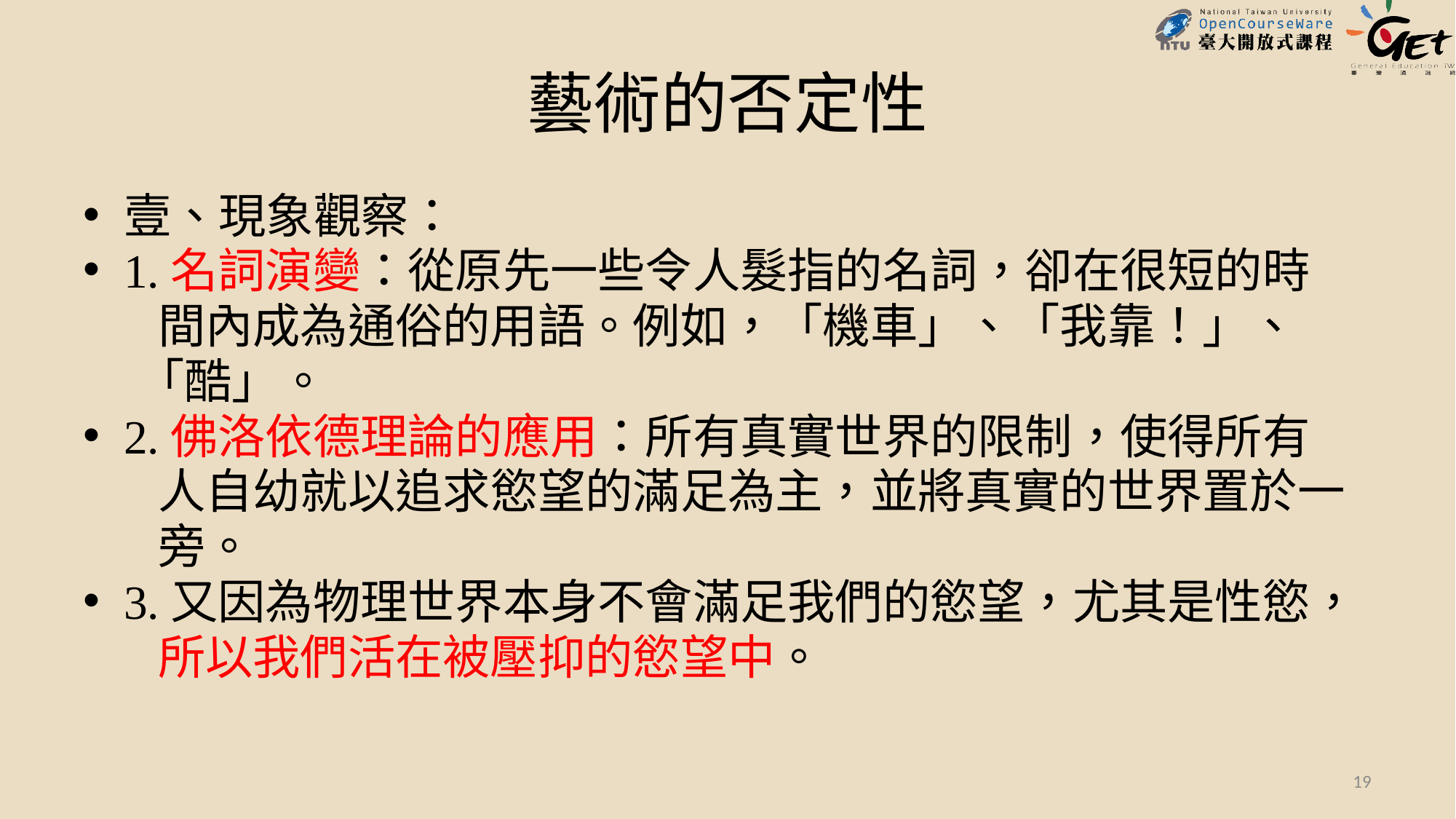

# 藝術的否定性
壹、現象觀察：
1.名詞演變：從原先一些令人髮指的名詞，卻在很短的時
      間內成為通俗的用語。例如，「機車」、「我靠！」、
    「酷」。
2.佛洛依德理論的應用：所有真實世界的限制，使得所有
      人自幼就以追求慾望的滿足為主，並將真實的世界置於一
      旁。
3.又因為物理世界本身不會滿足我們的慾望，尤其是性慾，
      所以我們活在被壓抑的慾望中。
19